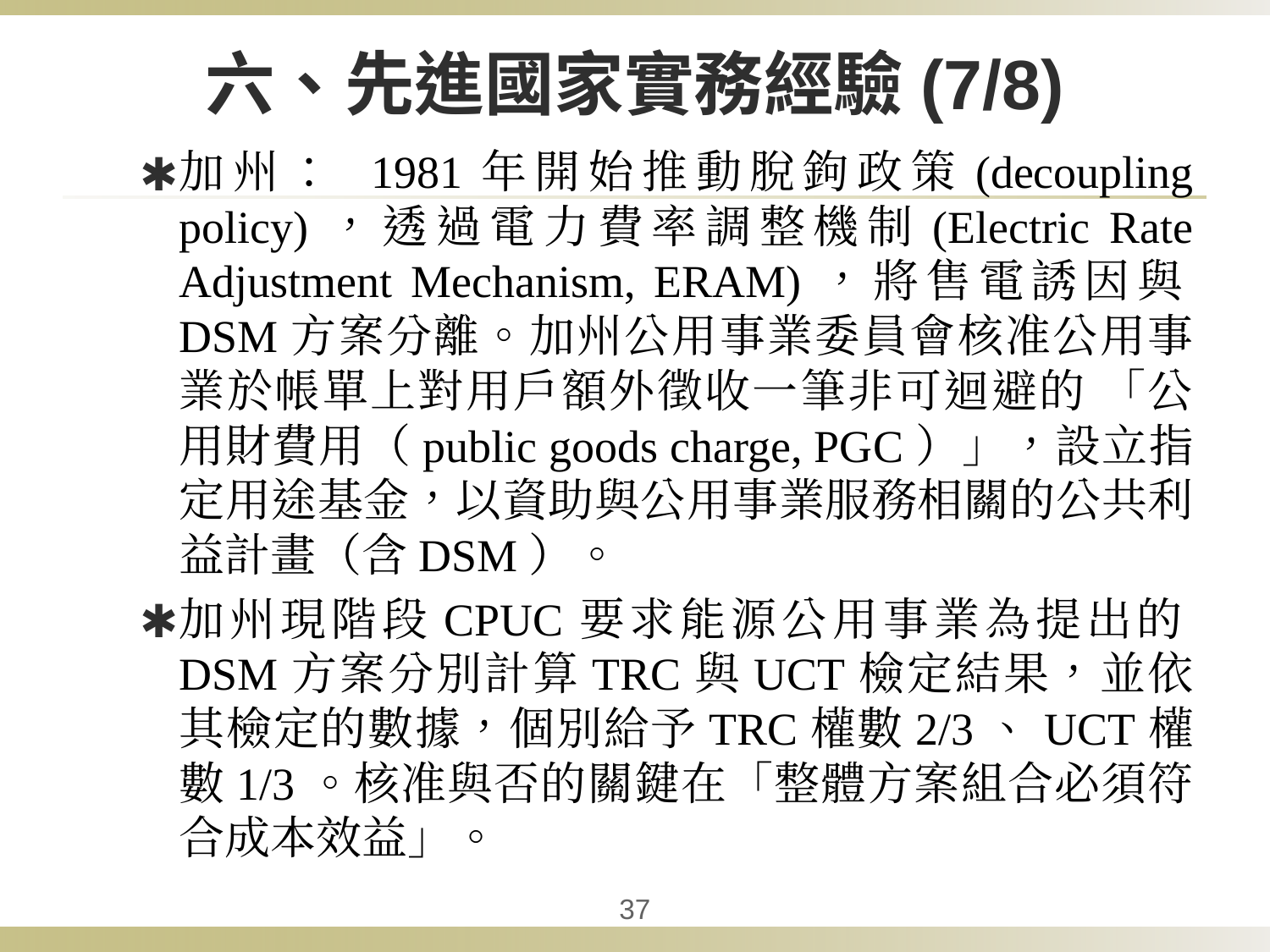

# 六、先進國家實務經驗(7/8)
加州： 1981年開始推動脫鉤政策(decoupling policy)，透過電力費率調整機制(Electric Rate Adjustment Mechanism, ERAM)，將售電誘因與DSM方案分離。加州公用事業委員會核准公用事業於帳單上對用戶額外徵收一筆非可迴避的 「公用財費用（public goods charge, PGC）」，設立指定用途基金，以資助與公用事業服務相關的公共利益計畫（含DSM）。
加州現階段CPUC要求能源公用事業為提出的DSM方案分別計算TRC與UCT檢定結果，並依其檢定的數據，個別給予TRC權數2/3、UCT權數1/3。核准與否的關鍵在「整體方案組合必須符合成本效益」。
37